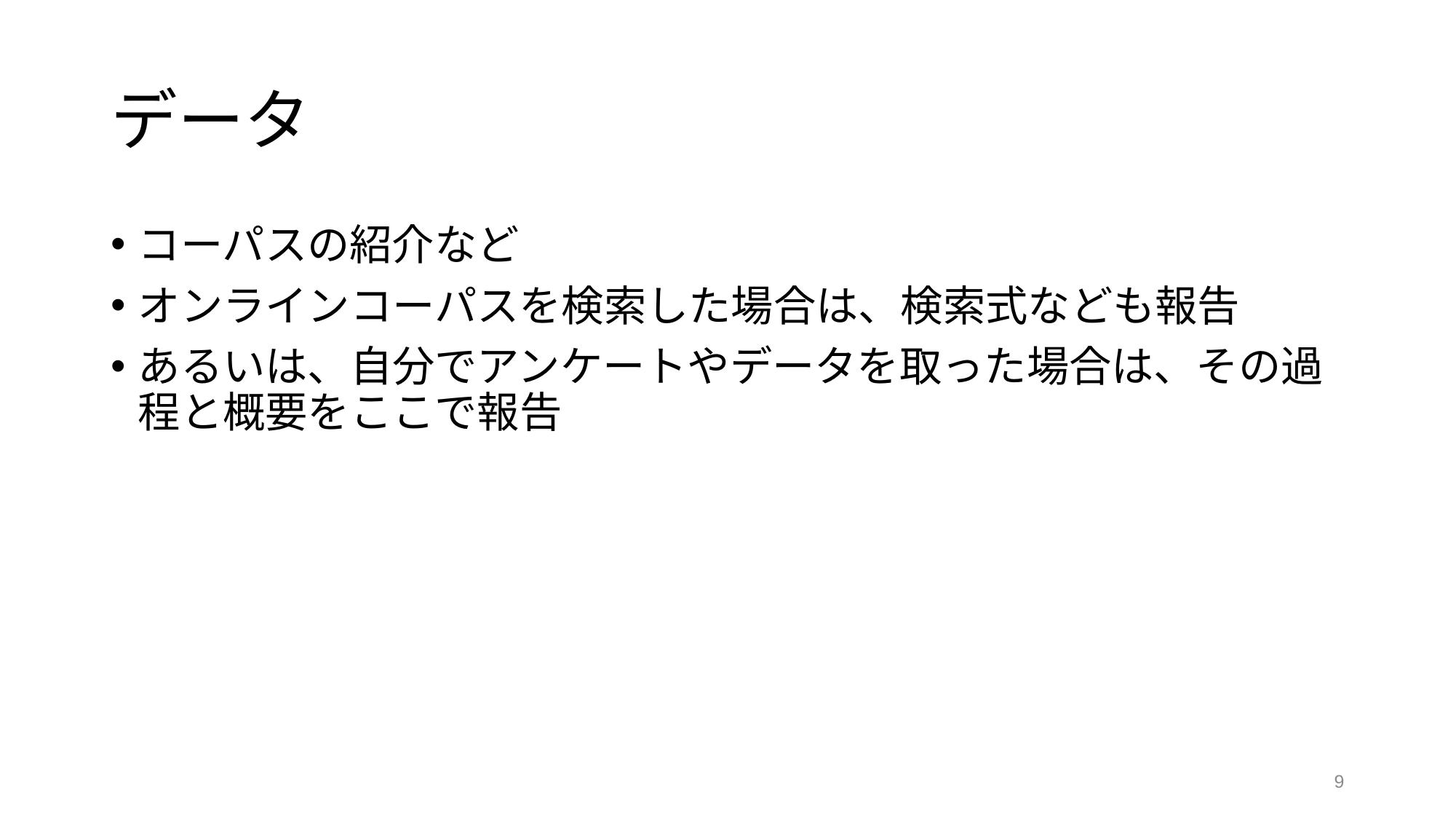

# データ
コーパスの紹介など
オンラインコーパスを検索した場合は、検索式なども報告
あるいは、自分でアンケートやデータを取った場合は、その過程と概要をここで報告
9